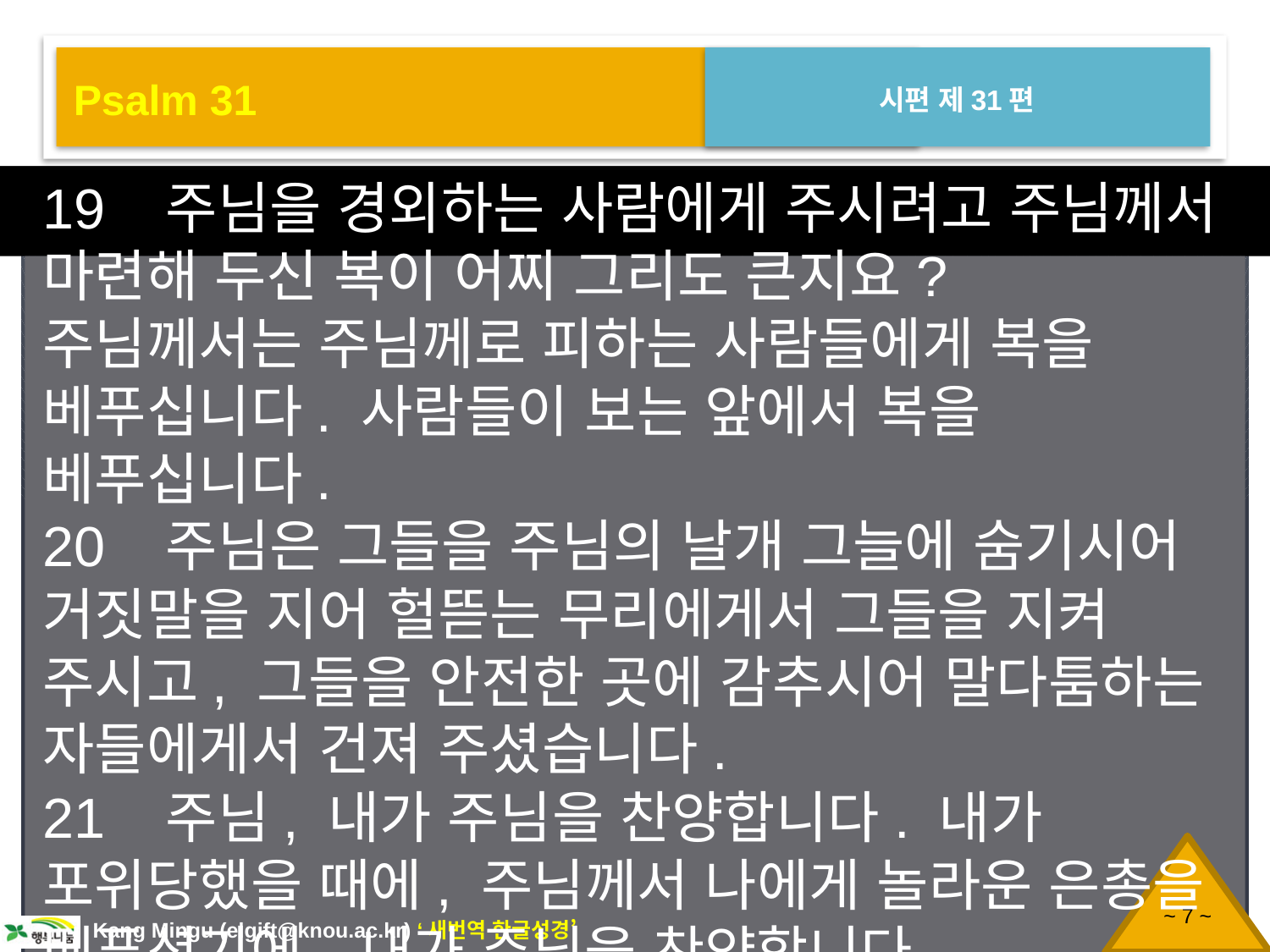

Psalm 31
시편 제31편
19   주님을 경외하는 사람에게 주시려고 주님께서 마련해 두신 복이 어찌 그리도 큰지요? 주님께서는 주님께로 피하는 사람들에게 복을 베푸십니다. 사람들이 보는 앞에서 복을 베푸십니다.
20   주님은 그들을 주님의 날개 그늘에 숨기시어 거짓말을 지어 헐뜯는 무리에게서 그들을 지켜 주시고, 그들을 안전한 곳에 감추시어 말다툼하는 자들에게서 건져 주셨습니다.
21   주님, 내가 주님을 찬양합니다. 내가 포위당했을 때에, 주님께서 나에게 놀라운 은총을 베푸셨기에, 내가 주님을 찬양합니다.